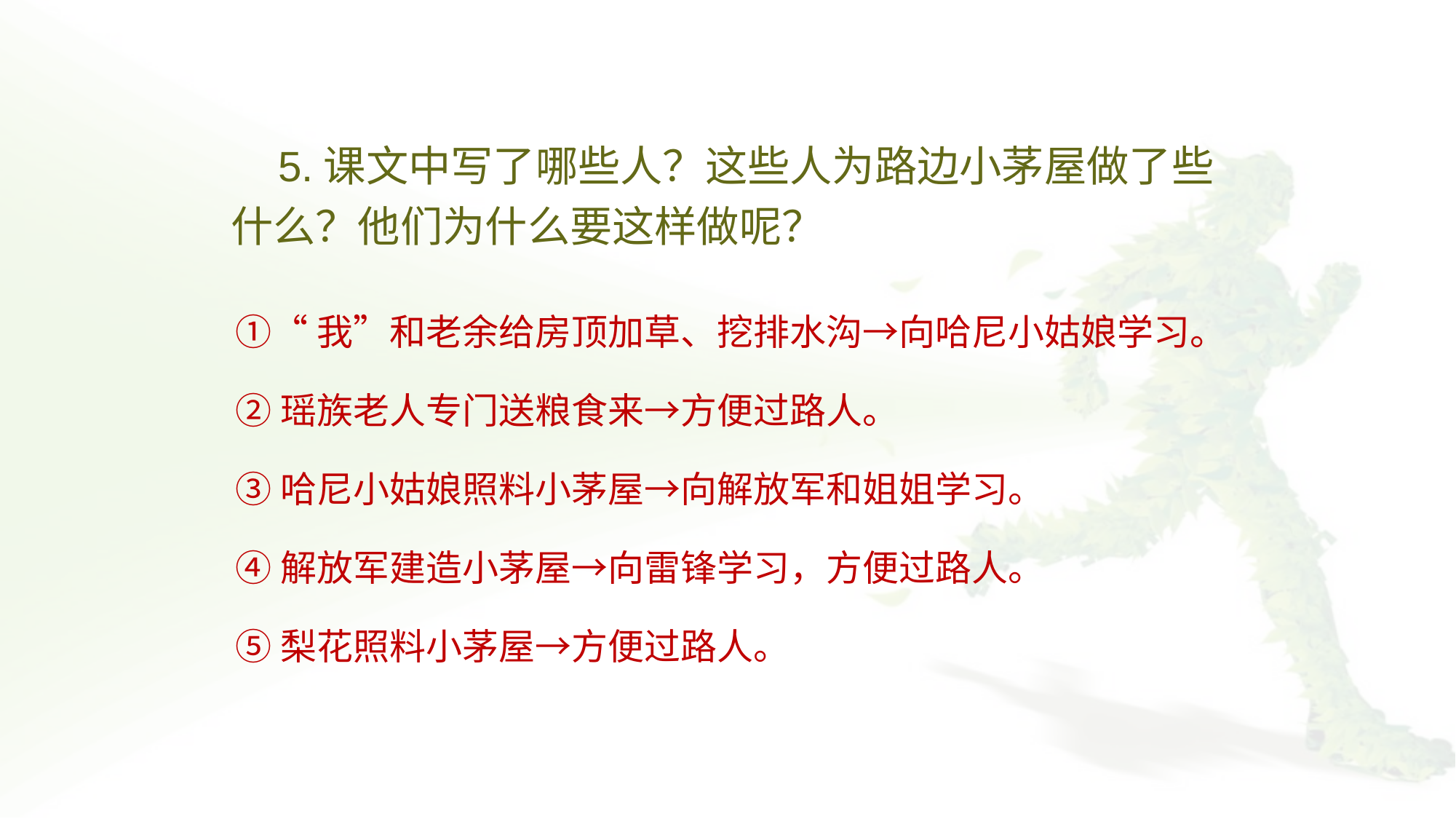

5.课文中写了哪些人？这些人为路边小茅屋做了些什么？他们为什么要这样做呢？
    ①“我”和老余给房顶加草、挖排水沟→向哈尼小姑娘学习。
    ②瑶族老人专门送粮食来→方便过路人。
    ③哈尼小姑娘照料小茅屋→向解放军和姐姐学习。
    ④解放军建造小茅屋→向雷锋学习，方便过路人。
    ⑤梨花照料小茅屋→方便过路人。